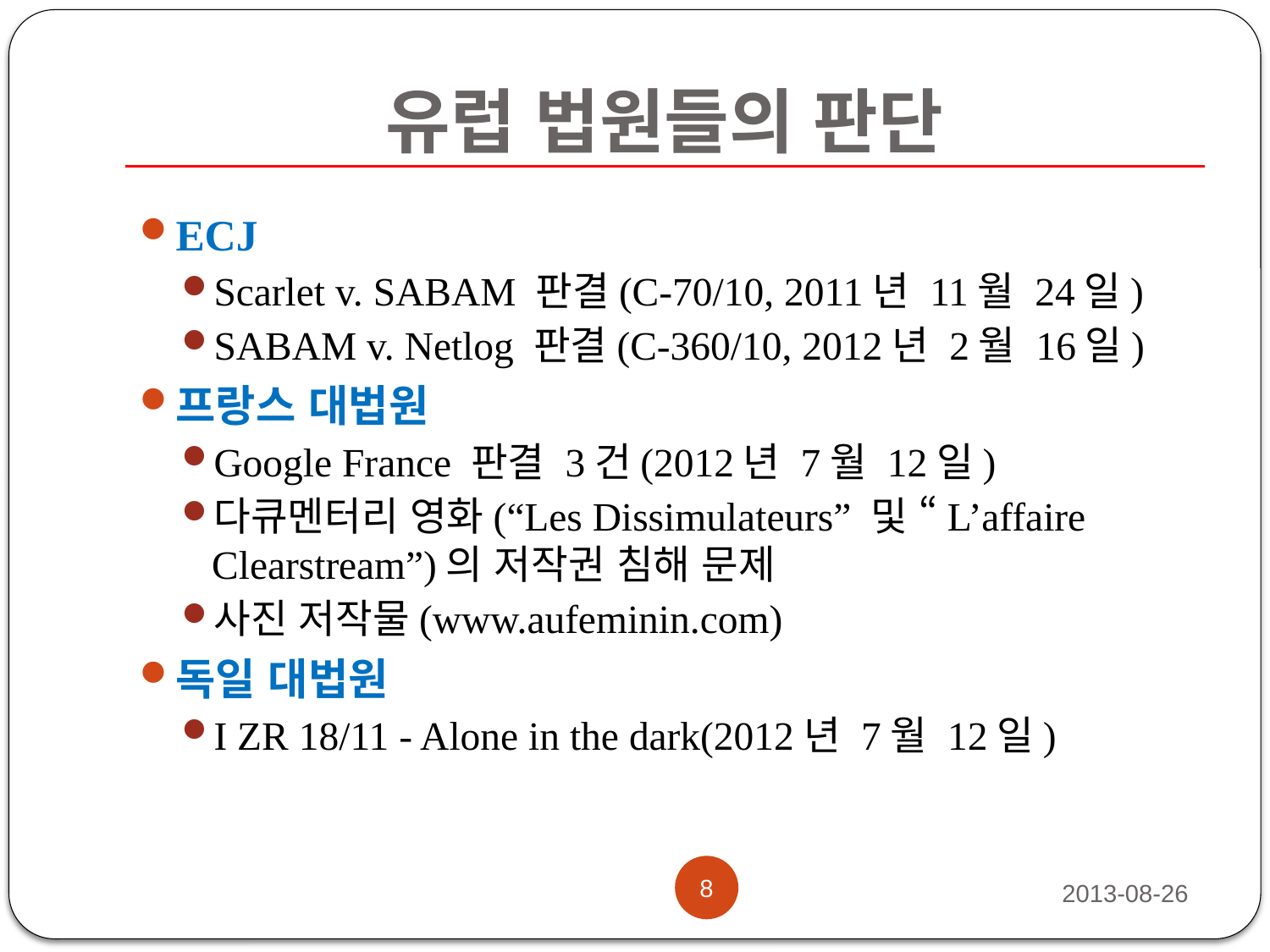

# 유럽 법원들의 판단
ECJ
Scarlet v. SABAM 판결(C-70/10, 2011년 11월 24일)
SABAM v. Netlog 판결(C-360/10, 2012년 2월 16일)
프랑스 대법원
Google France 판결 3건(2012년 7월 12일)
다큐멘터리 영화(“Les Dissimulateurs” 및 “L’affaire Clearstream”)의 저작권 침해 문제
사진 저작물(www.aufeminin.com)
독일 대법원
I ZR 18/11 - Alone in the dark(2012년 7월 12일)
8
2013-08-26